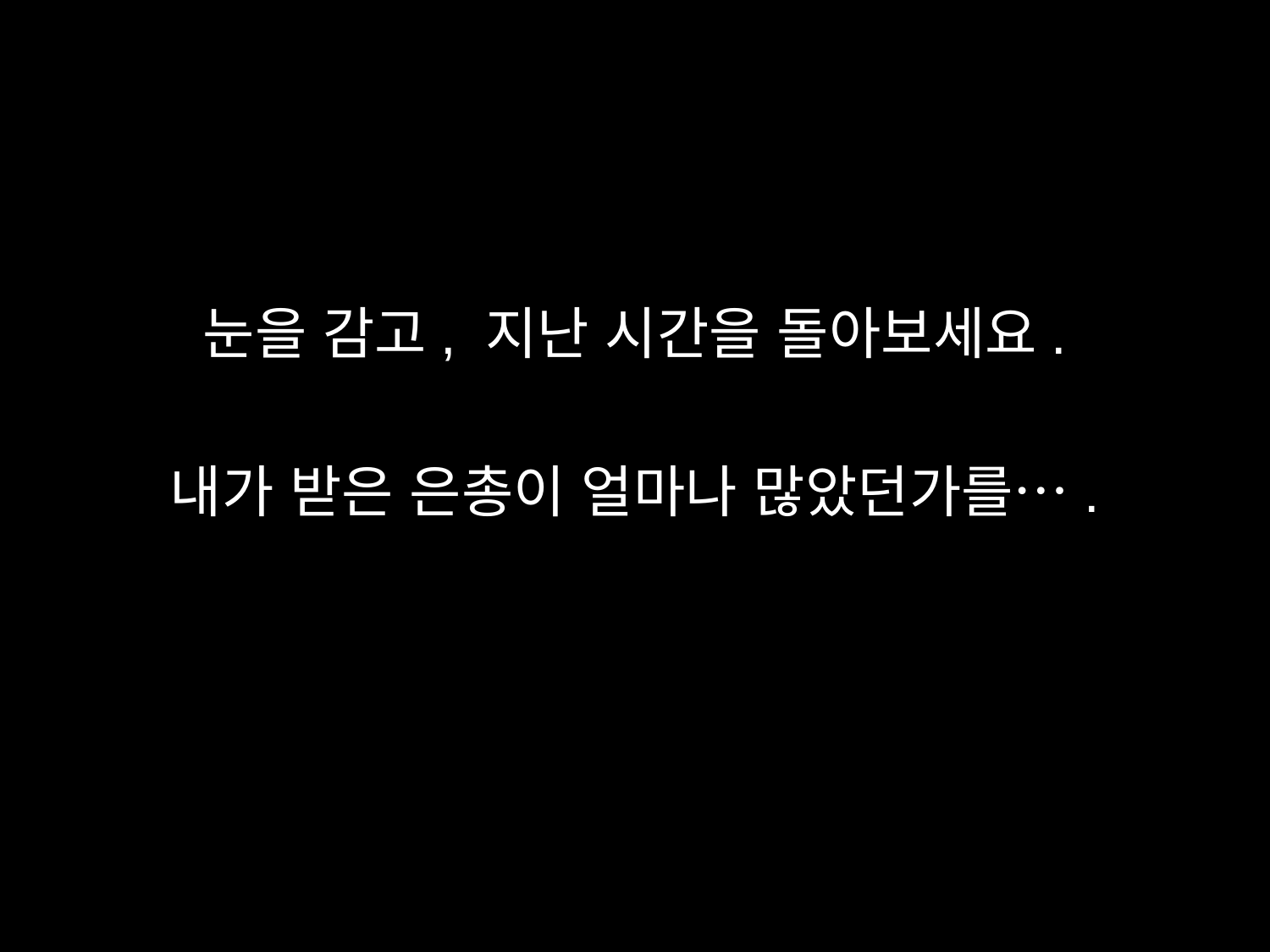

눈을 감고, 지난 시간을 돌아보세요.

내가 받은 은총이 얼마나 많았던가를….